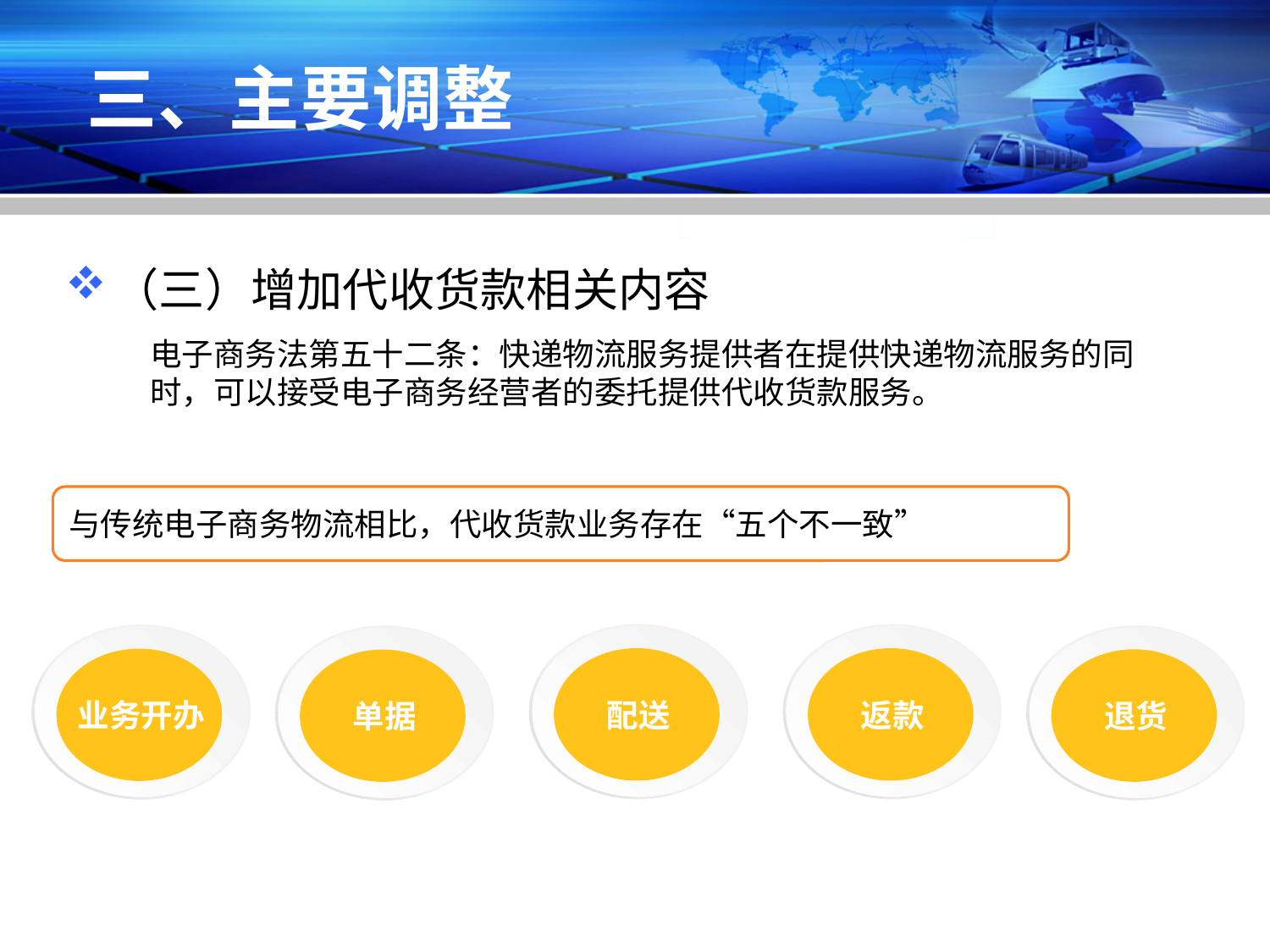

# 三、主要调整
（三）增加代收货款相关内容
电子商务法第五十二条：快递物流服务提供者在提供快递物流服务的同时，可以接受电子商务经营者的委托提供代收货款服务。
与传统电子商务物流相比，代收货款业务存在“五个不一致”

配送

返款

业务开办

退货

单据